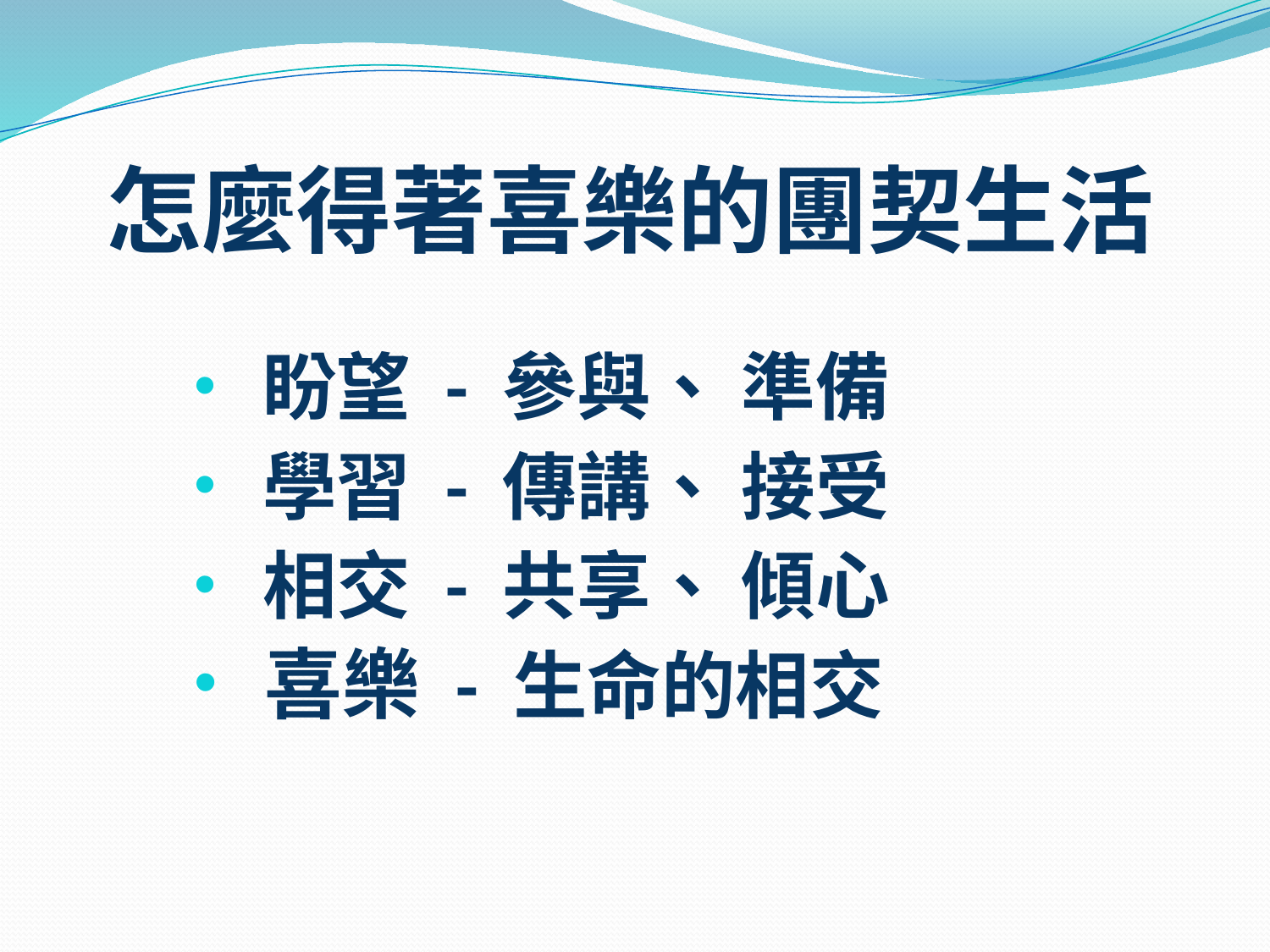

# 怎麼得著喜樂的團契生活
 盼望 - 參與、 準備
 學習 - 傳講、 接受
 相交 - 共享、 傾心
 喜樂 - 生命的相交